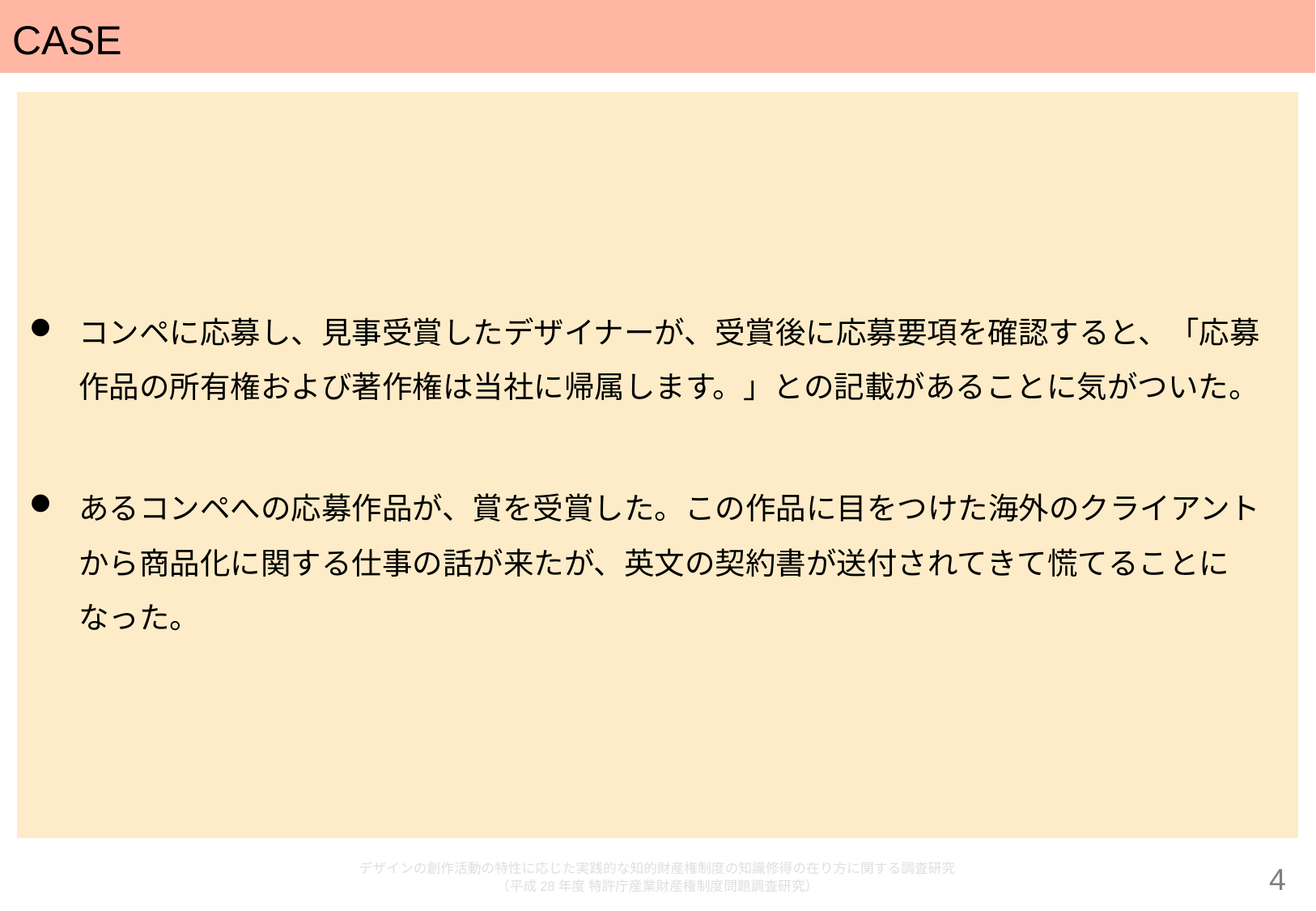

# CASE
コンペに応募し、見事受賞したデザイナーが、受賞後に応募要項を確認すると、「応募作品の所有権および著作権は当社に帰属します。」との記載があることに気がついた。

あるコンペへの応募作品が、賞を受賞した。この作品に目をつけた海外のクライアントから商品化に関する仕事の話が来たが、英文の契約書が送付されてきて慌てることになった。
デザインの創作活動の特性に応じた実践的な知的財産権制度の知識修得の在り方に関する調査研究
（平成28年度 特許庁産業財産権制度問題調査研究）
4